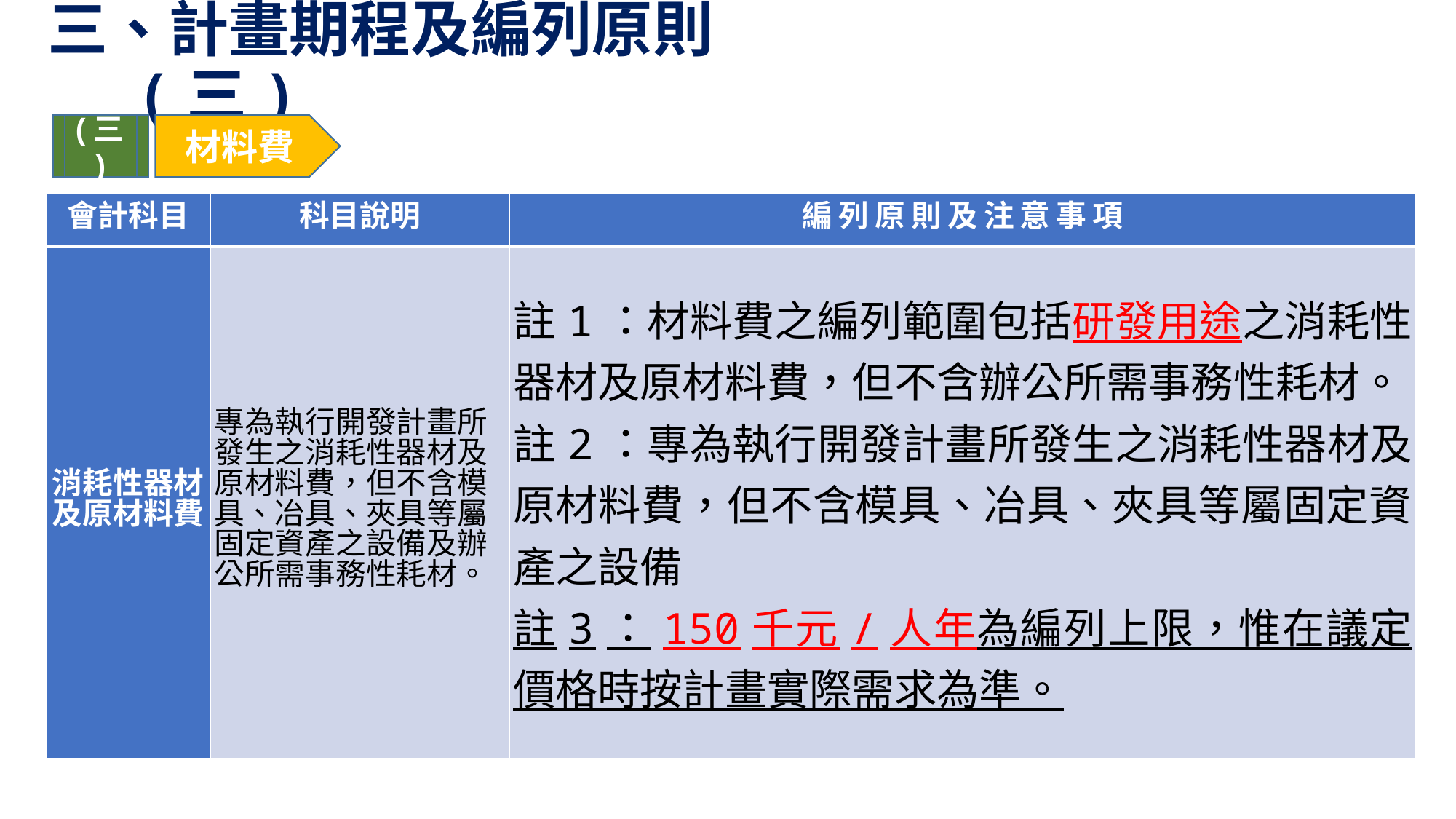

# 三、計畫期程及編列原則(三)
(三)
材料費
| 會計科目 | 科目說明 | 編 列 原 則 及 注 意 事 項 |
| --- | --- | --- |
| 消耗性器材及原材料費 | 專為執行開發計畫所發生之消耗性器材及原材料費，但不含模具、冶具、夾具等屬固定資產之設備及辦公所需事務性耗材。 | 註1：材料費之編列範圍包括研發用途之消耗性器材及原材料費，但不含辦公所需事務性耗材。 註2：專為執行開發計畫所發生之消耗性器材及原材料費，但不含模具、冶具、夾具等屬固定資產之設備 註3：150千元/人年為編列上限，惟在議定價格時按計畫實際需求為準。 |